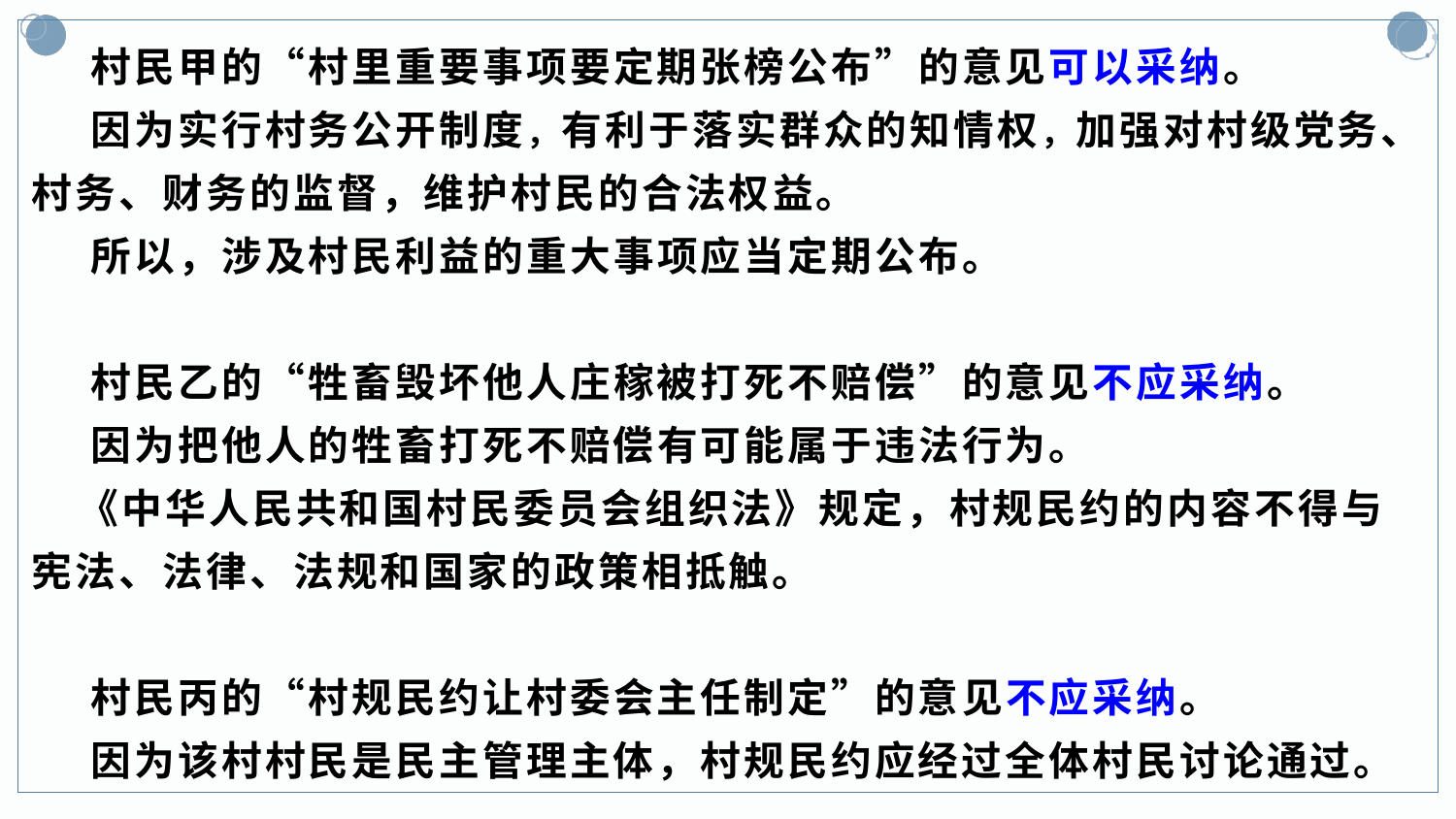

村民甲的“村里重要事项要定期张榜公布”的意见可以采纳。
    因为实行村务公开制度，有利于落实群众的知情权，加强对村级党务、村务、财务的监督，维护村民的合法权益。
    所以，涉及村民利益的重大事项应当定期公布。

    村民乙的“牲畜毁坏他人庄稼被打死不赔偿”的意见不应采纳。
    因为把他人的牲畜打死不赔偿有可能属于违法行为。
   《中华人民共和国村民委员会组织法》规定，村规民约的内容不得与宪法、法律、法规和国家的政策相抵触。

    村民丙的“村规民约让村委会主任制定”的意见不应采纳。
    因为该村村民是民主管理主体，村规民约应经过全体村民讨论通过。